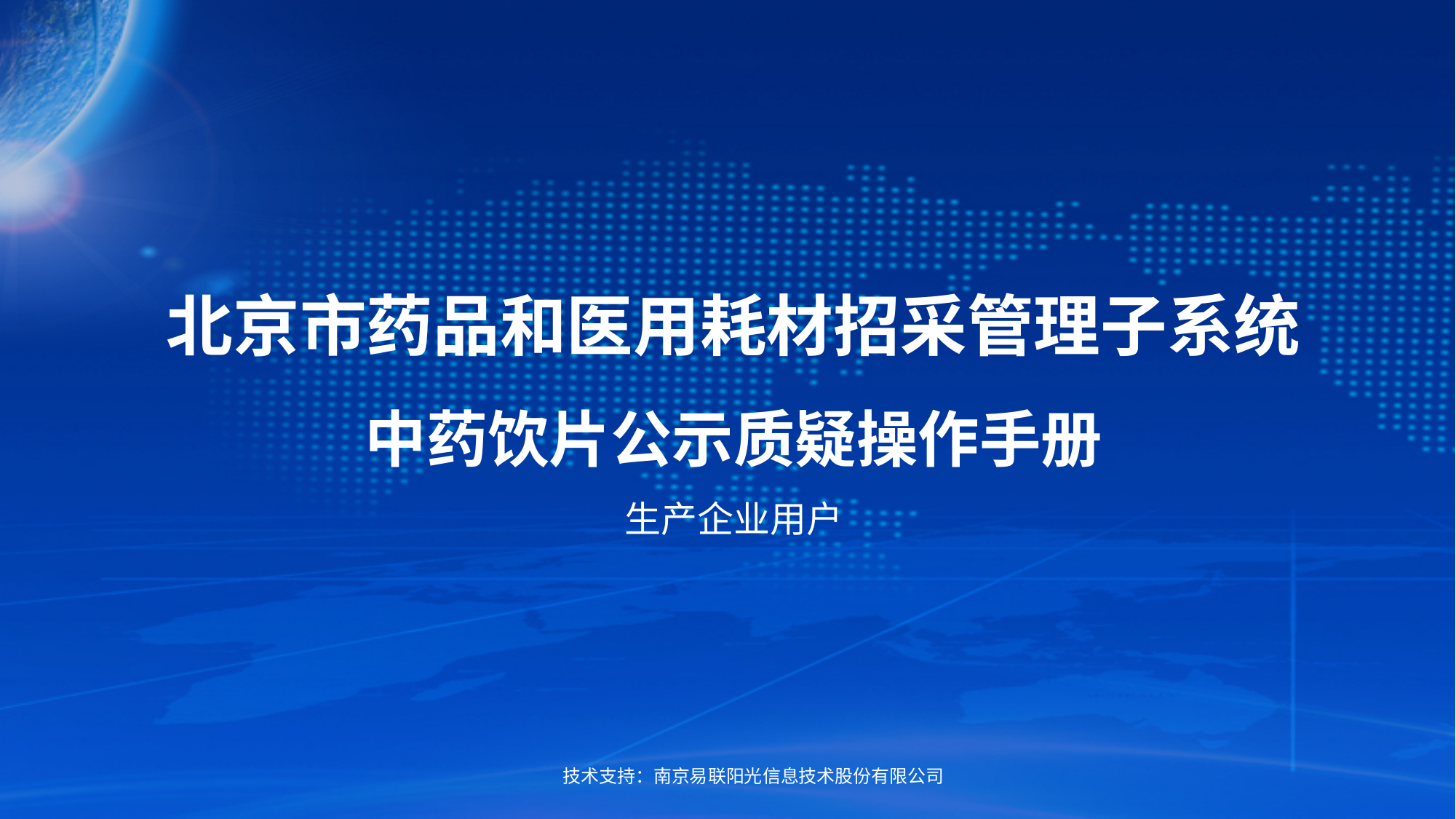

北京市药品和医用耗材招采管理子系统
中药饮片公示质疑操作手册
生产企业用户